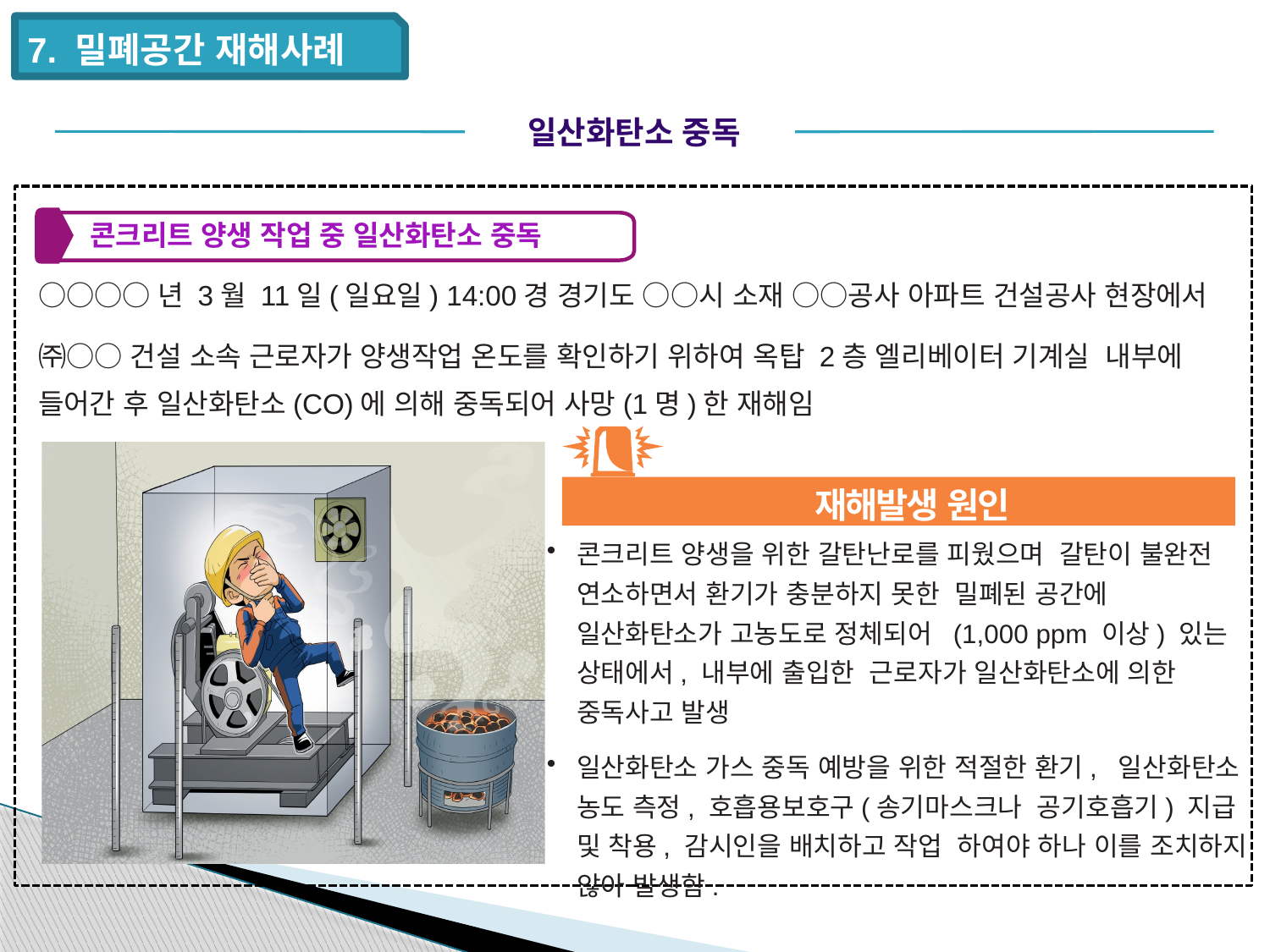

7. 밀폐공간 재해사례
일산화탄소 중독

콘크리트 양생 작업 중 일산화탄소 중독

○○○○년 3월 11일(일요일) 14:00경 경기도 ○○시 소재 ○○공사 아파트 건설공사 현장에서
㈜○○ 건설 소속 근로자가 양생작업 온도를 확인하기 위하여 옥탑 2층 엘리베이터 기계실  내부에 들어간 후 일산화탄소(CO)에 의해 중독되어 사망(1명)한 재해임

재해발생 원인
콘크리트 양생을 위한 갈탄난로를 피웠으며  갈탄이 불완전 연소하면서 환기가 충분하지 못한  밀폐된 공간에 일산화탄소가 고농도로 정체되어  (1,000 ppm 이상) 있는 상태에서, 내부에 출입한  근로자가 일산화탄소에 의한 중독사고 발생
일산화탄소 가스 중독 예방을 위한 적절한 환기,  일산화탄소 농도 측정, 호흡용보호구(송기마스크나  공기호흡기) 지급 및 착용, 감시인을 배치하고 작업  하여야 하나 이를 조치하지 않아 발생함.